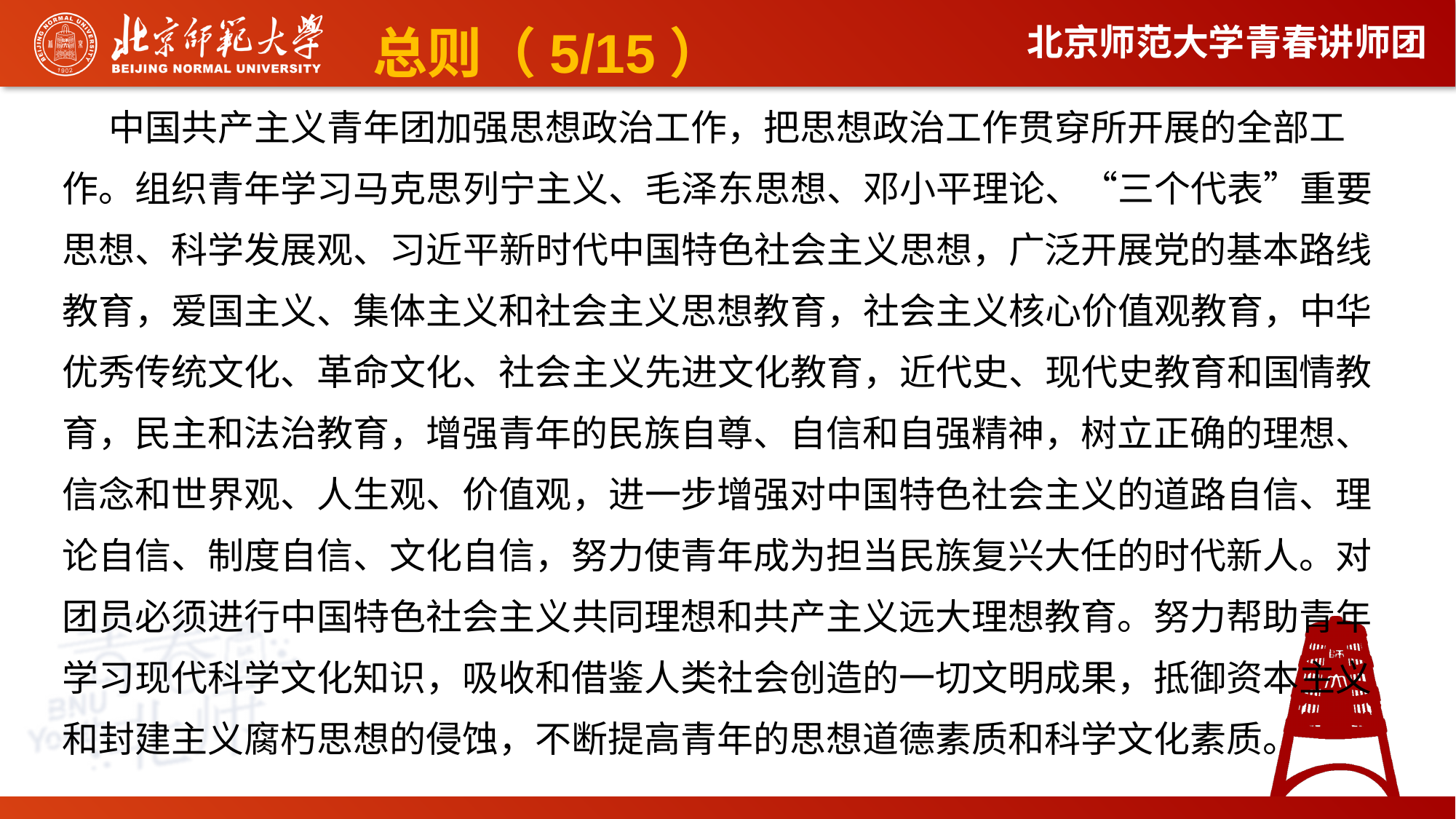

总则（5/15）

中国共产主义青年团加强思想政治工作，把思想政治工作贯穿所开展的全部工作。组织青年学习马克思列宁主义、毛泽东思想、邓小平理论、“三个代表”重要思想、科学发展观、习近平新时代中国特色社会主义思想，广泛开展党的基本路线教育，爱国主义、集体主义和社会主义思想教育，社会主义核心价值观教育，中华优秀传统文化、革命文化、社会主义先进文化教育，近代史、现代史教育和国情教育，民主和法治教育，增强青年的民族自尊、自信和自强精神，树立正确的理想、信念和世界观、人生观、价值观，进一步增强对中国特色社会主义的道路自信、理论自信、制度自信、文化自信，努力使青年成为担当民族复兴大任的时代新人。对团员必须进行中国特色社会主义共同理想和共产主义远大理想教育。努力帮助青年学习现代科学文化知识，吸收和借鉴人类社会创造的一切文明成果，抵御资本主义和封建主义腐朽思想的侵蚀，不断提高青年的思想道德素质和科学文化素质。